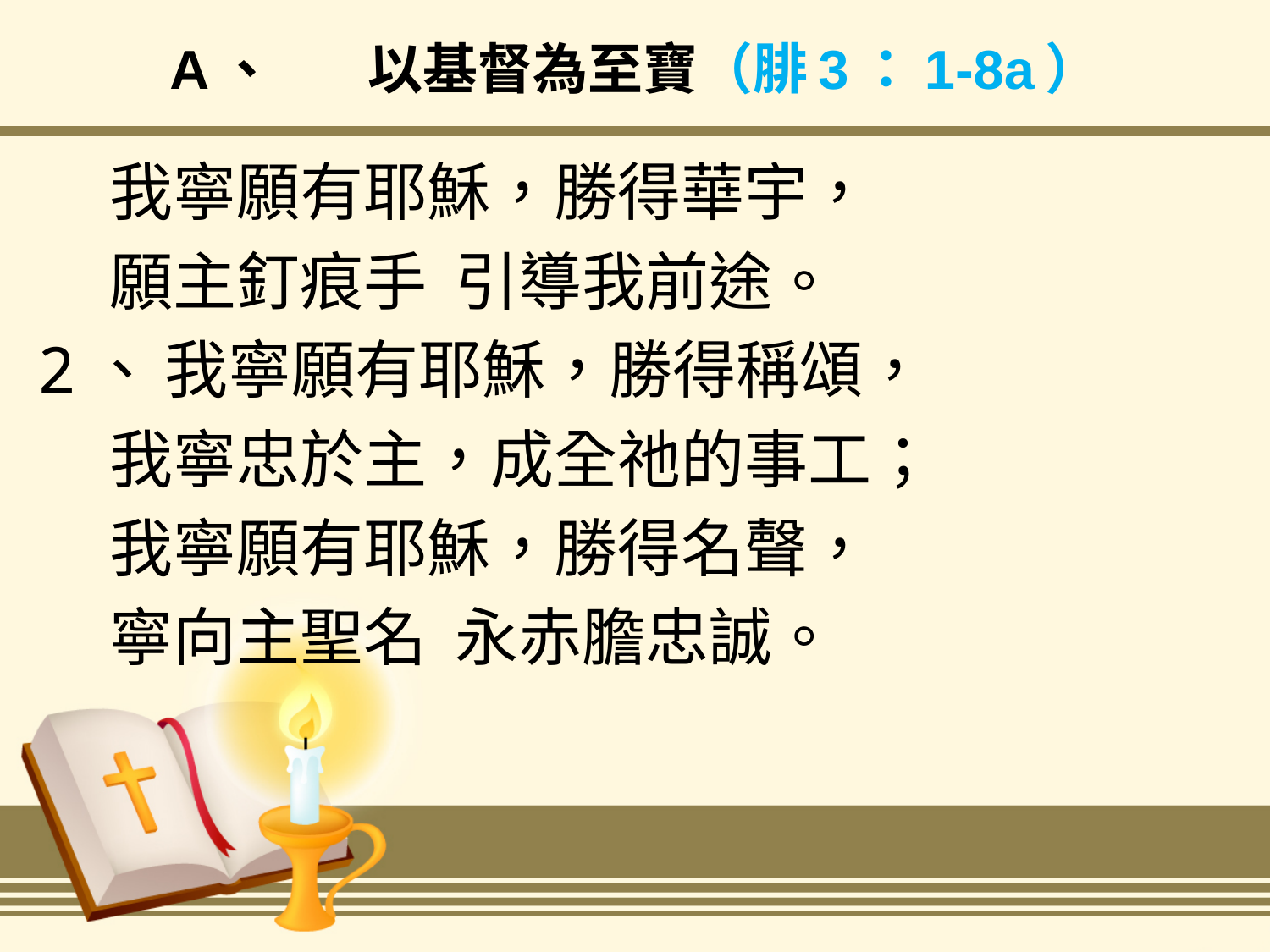

# A、	以基督為至寶（腓3：1-8a）
    我寧願有耶穌，勝得華宇，
    願主釘痕手  引導我前途。
2、	我寧願有耶穌，勝得稱頌，
    我寧忠於主，成全祂的事工；
    我寧願有耶穌，勝得名聲，
    寧向主聖名  永赤膽忠誠。